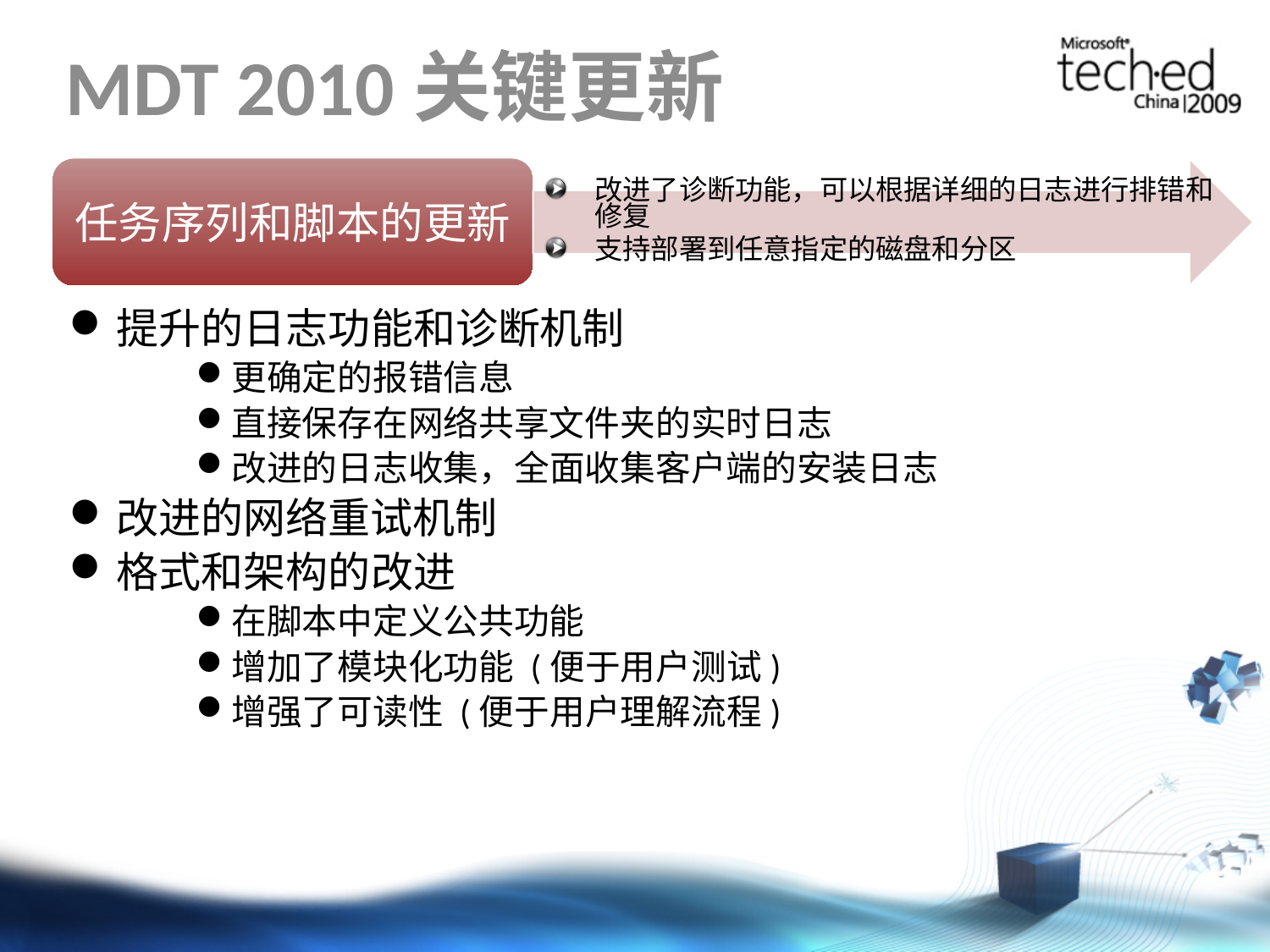

# MDT 2010关键更新
任务序列和脚本的更新
改进了诊断功能，可以根据详细的日志进行排错和修复
支持部署到任意指定的磁盘和分区
提升的日志功能和诊断机制
更确定的报错信息
直接保存在网络共享文件夹的实时日志
改进的日志收集，全面收集客户端的安装日志
改进的网络重试机制
格式和架构的改进
在脚本中定义公共功能
增加了模块化功能 (便于用户测试)
增强了可读性 (便于用户理解流程)